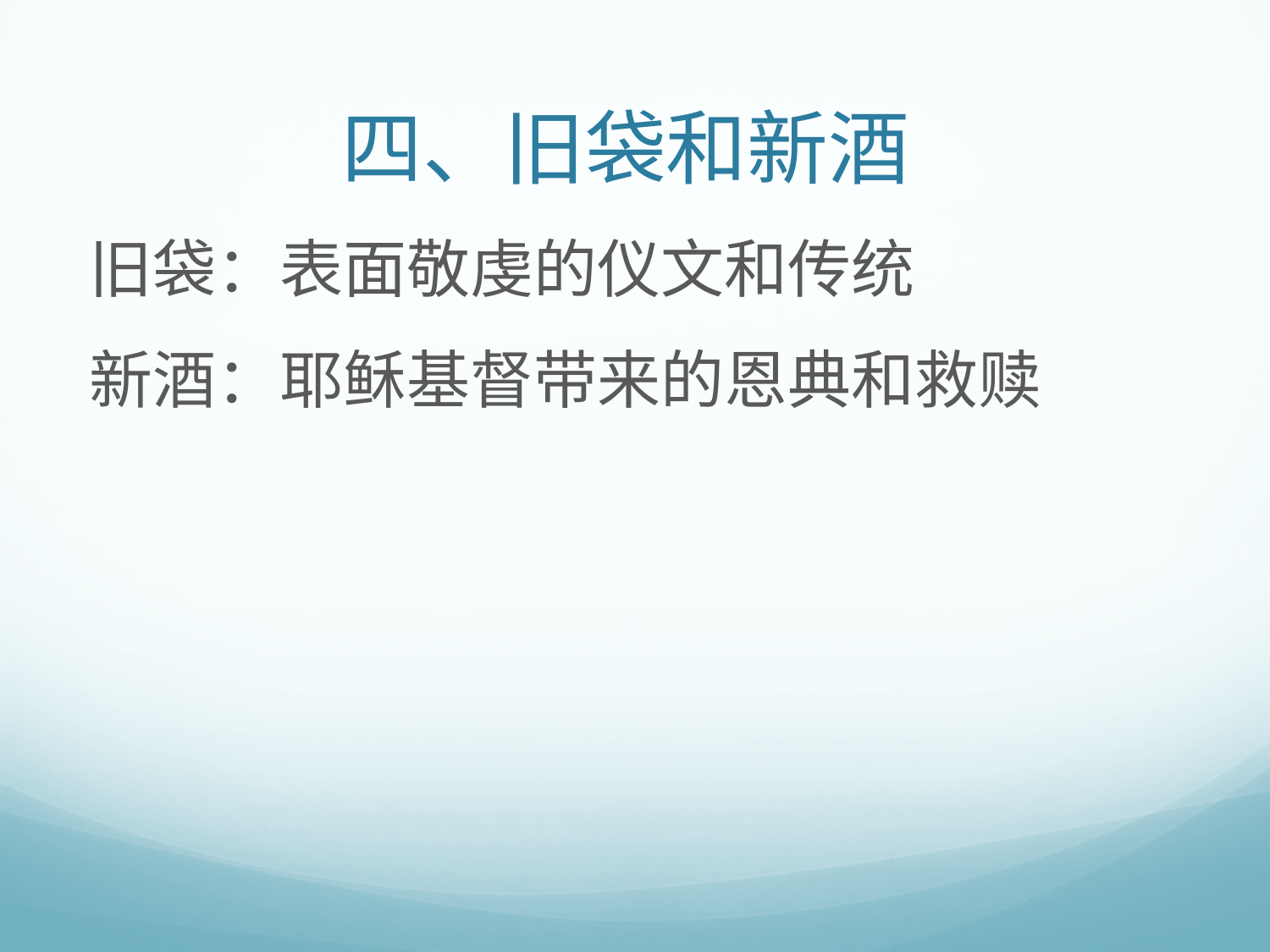

# 四、旧袋和新酒
旧袋：表面敬虔的仪文和传统
新酒：耶稣基督带来的恩典和救赎